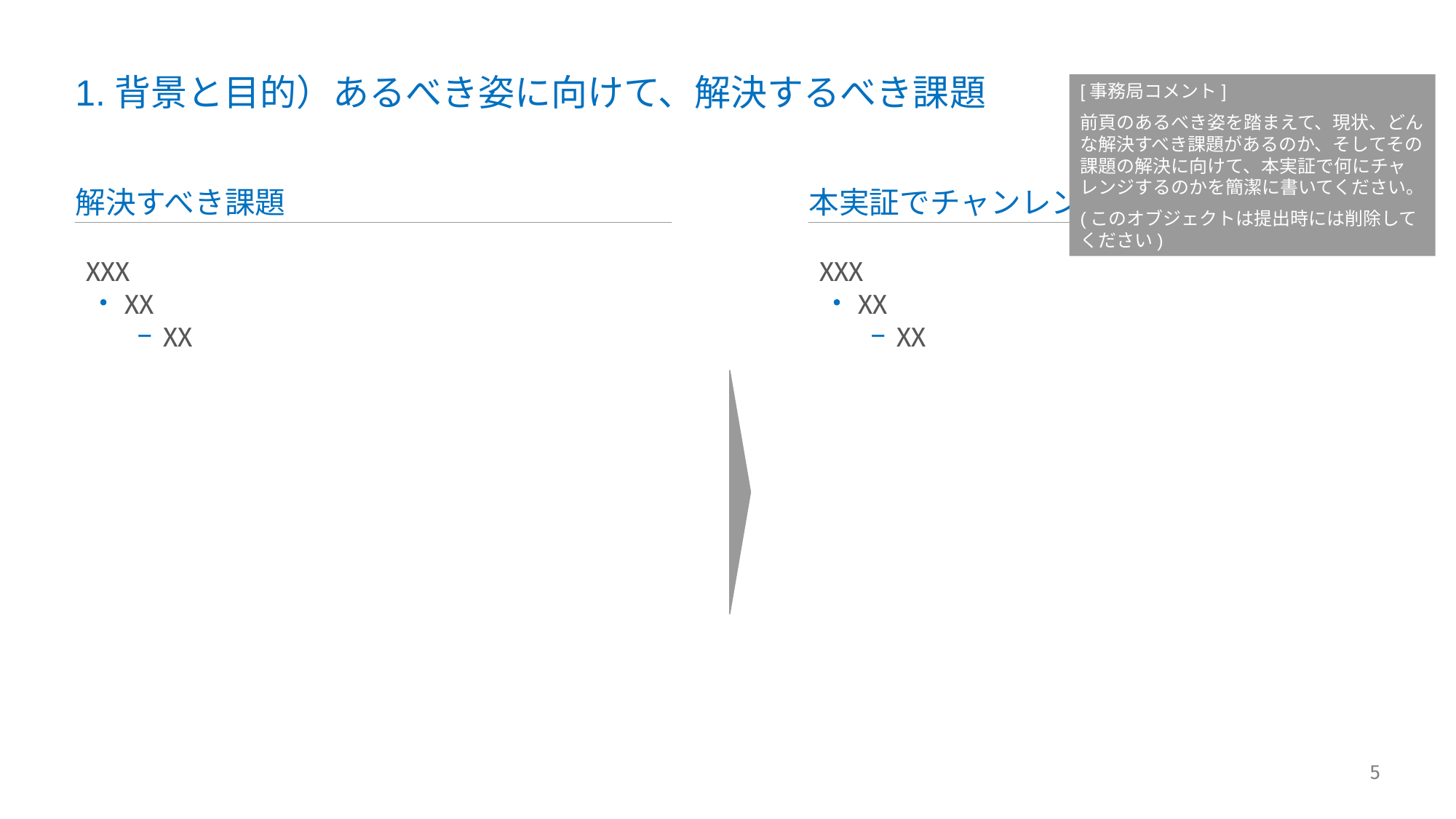

# 1.背景と目的）あるべき姿に向けて、解決するべき課題
[事務局コメント]
前頁のあるべき姿を踏まえて、現状、どんな解決すべき課題があるのか、そしてその課題の解決に向けて、本実証で何にチャレンジするのかを簡潔に書いてください。
(このオブジェクトは提出時には削除してください)
解決すべき課題
本実証でチャンレンジすること
XXX
XX
XX
XXX
XX
XX